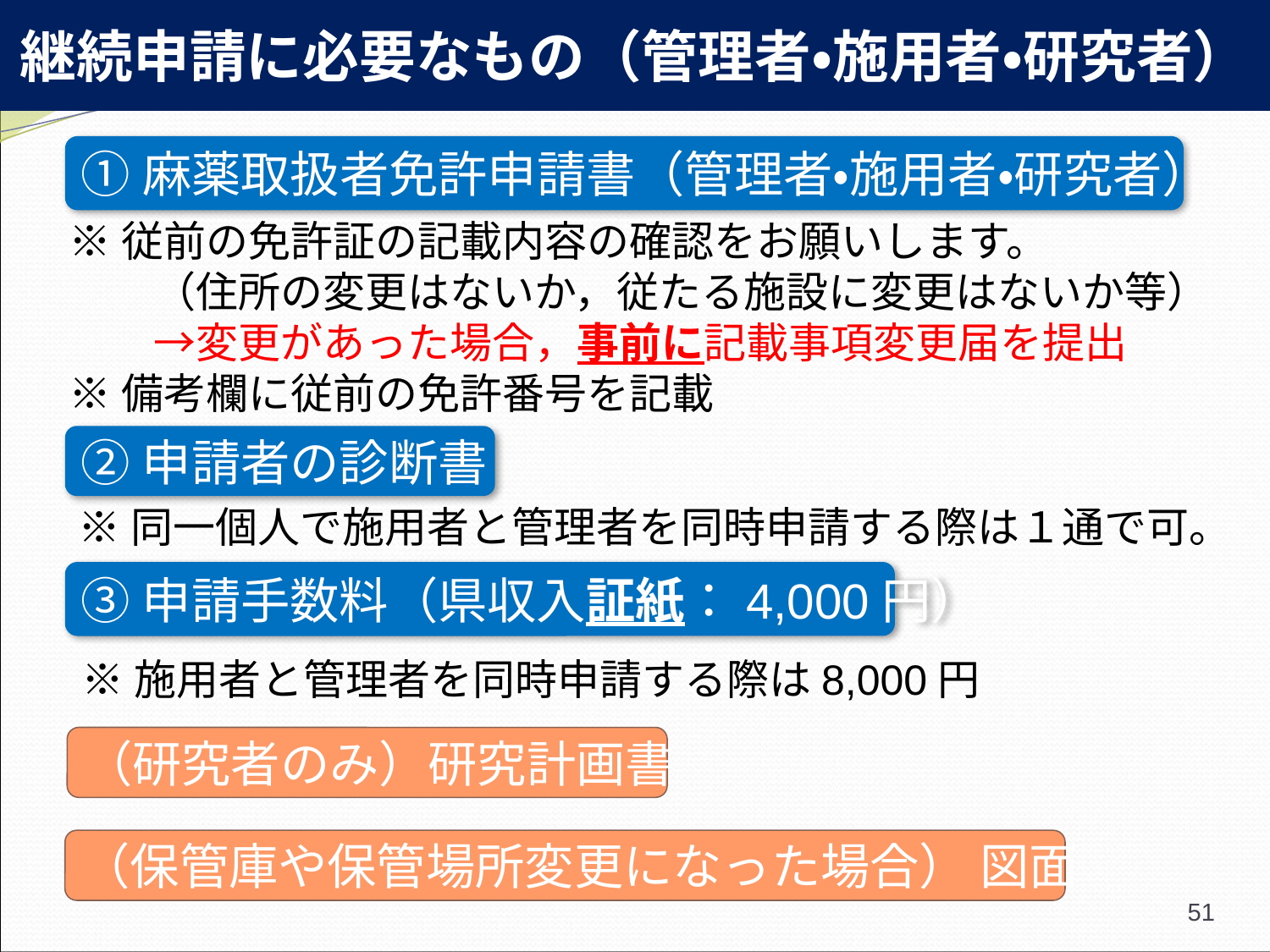

継続申請に必要なもの（管理者・施用者・研究者）
①麻薬取扱者免許申請書（管理者・施用者・研究者）
※従前の免許証の記載内容の確認をお願いします。
　　（住所の変更はないか，従たる施設に変更はないか等）
　　→変更があった場合，事前に記載事項変更届を提出
※備考欄に従前の免許番号を記載
②申請者の診断書
※同一個人で施用者と管理者を同時申請する際は１通で可。
③申請手数料（県収入証紙：4,000円）
※施用者と管理者を同時申請する際は8,000円
（研究者のみ）研究計画書
（保管庫や保管場所変更になった場合） 図面
51